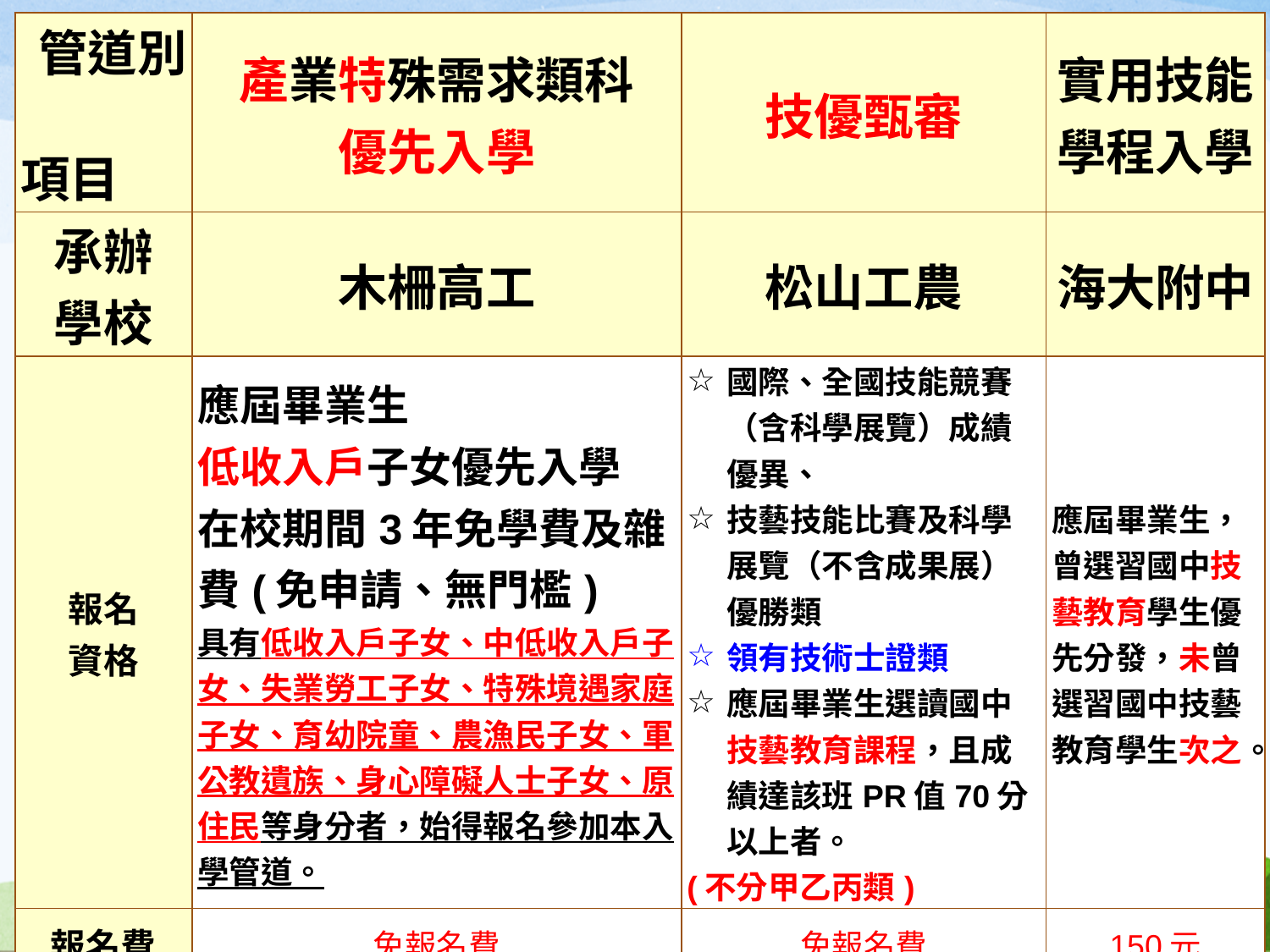

| 管道別 項目 | 產業特殊需求類科 優先入學 | 技優甄審 | 實用技能 學程入學 |
| --- | --- | --- | --- |
| 承辦 學校 | 木柵高工 | 松山工農 | 海大附中 |
| 報名 資格 | 應屆畢業生 低收入戶子女優先入學 在校期間3年免學費及雜費(免申請、無門檻) 具有低收入戶子女、中低收入戶子女、失業勞工子女、特殊境遇家庭子女、育幼院童、農漁民子女、軍公教遺族、身心障礙人士子女、原住民等身分者，始得報名參加本入學管道。 | 國際、全國技能競賽（含科學展覽）成績優異、 技藝技能比賽及科學展覽（不含成果展）優勝類 領有技術士證類 應屆畢業生選讀國中技藝教育課程，且成績達該班PR值70分以上者。 (不分甲乙丙類) | 應屆畢業生，曾選習國中技藝教育學生優先分發，未曾選習國中技藝教育學生次之。 |
| 報名費 | 免報名費 | 免報名費 | 150元 |
| 簡章公告 | 111年1月 | 111年1月 | 111年1月 |